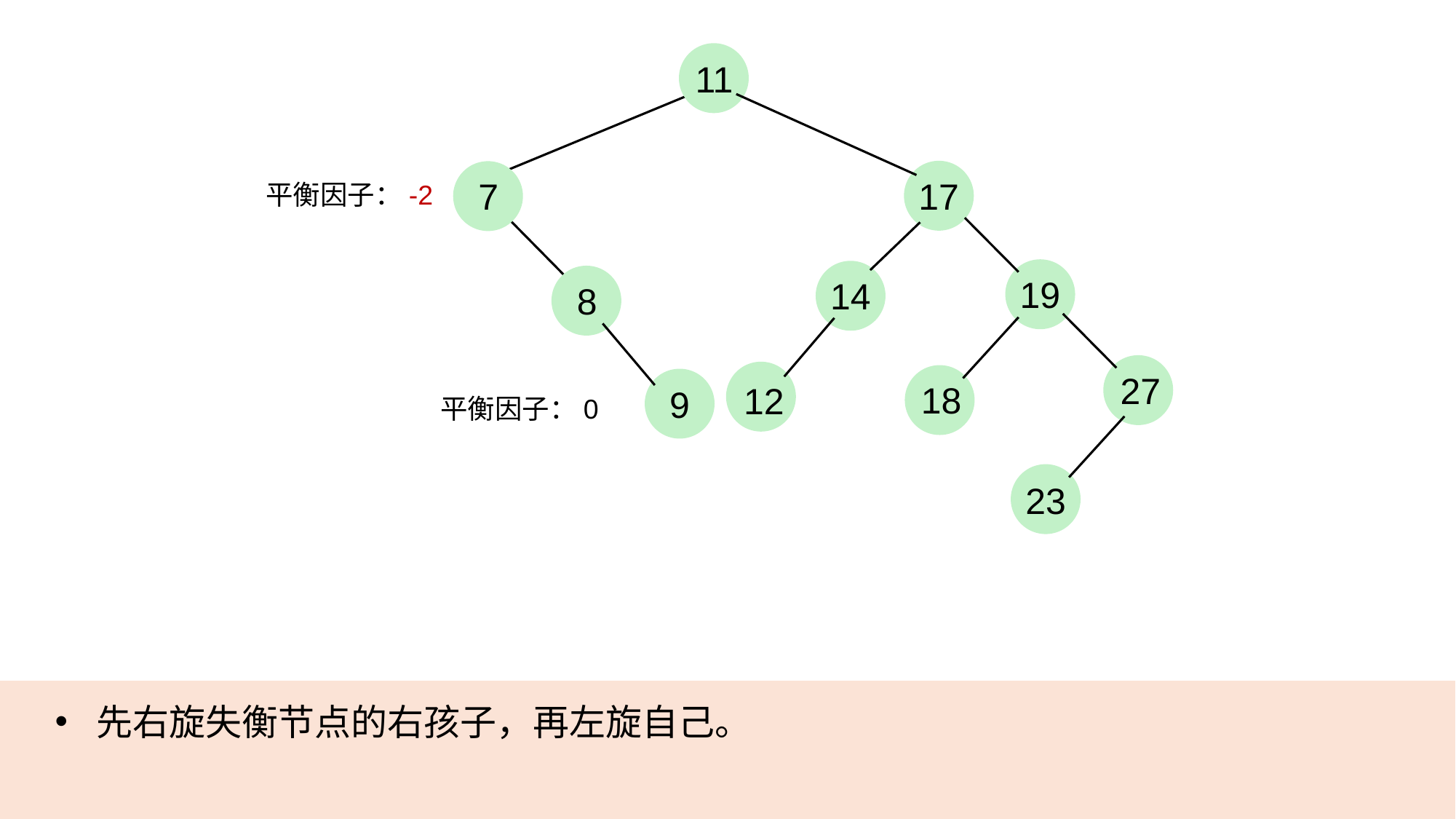

11

17
7
平衡因子：-2

19
14
8

27

18
12
9
平衡因子：0

23

先右旋失衡节点的右孩子，再左旋自己。